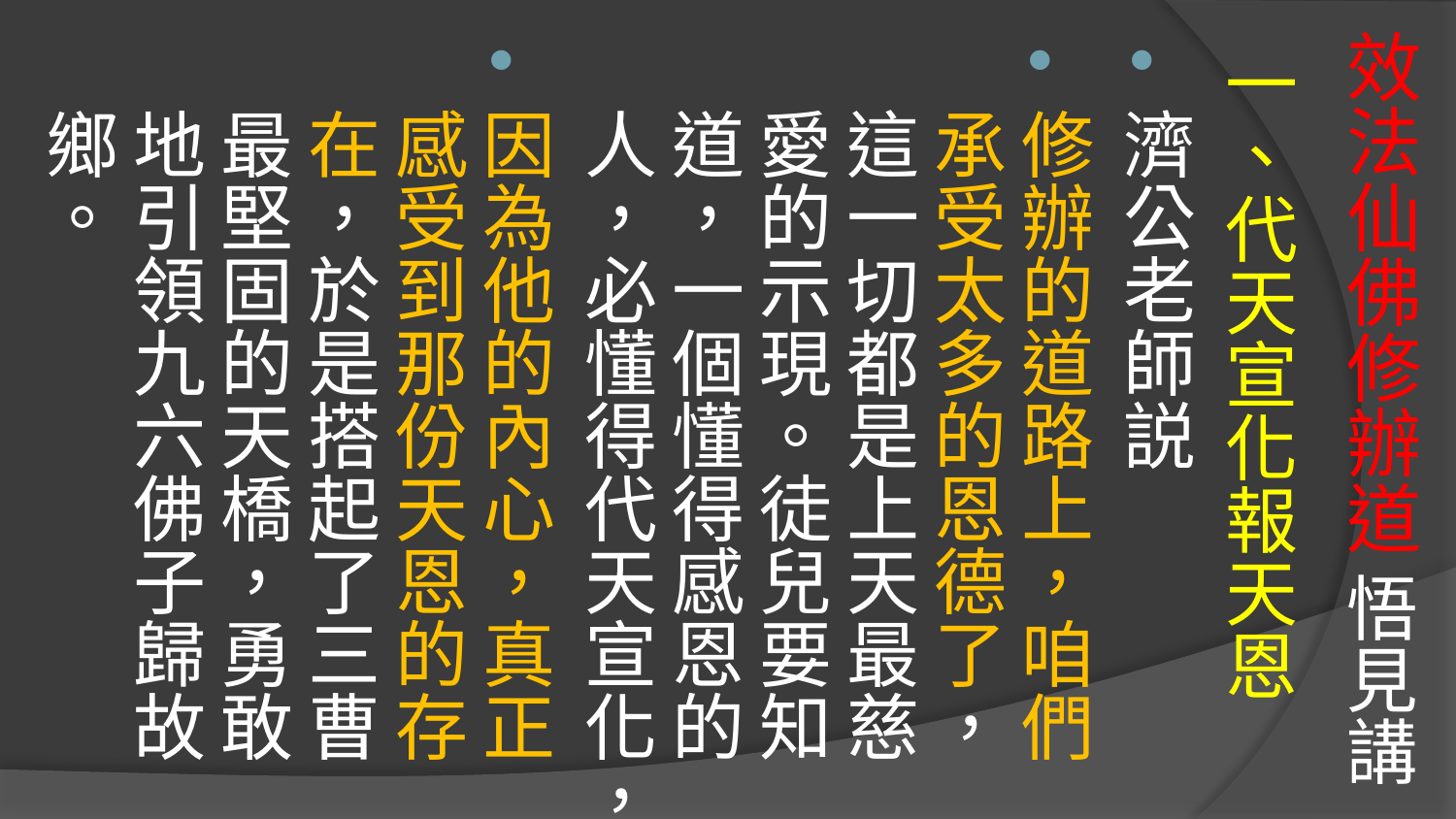

# 效法仙佛修辦道 悟見講
一、代天宣化報天恩
濟公老師説
修辦的道路上，咱們承受太多的恩德了，這一切都是上天最慈愛的示現。徒兒要知道，一個懂得感恩的人，必懂得代天宣化，
因為他的內心，真正感受到那份天恩的存在，於是搭起了三曹最堅固的天橋，勇敢地引領九六佛子歸故鄉。